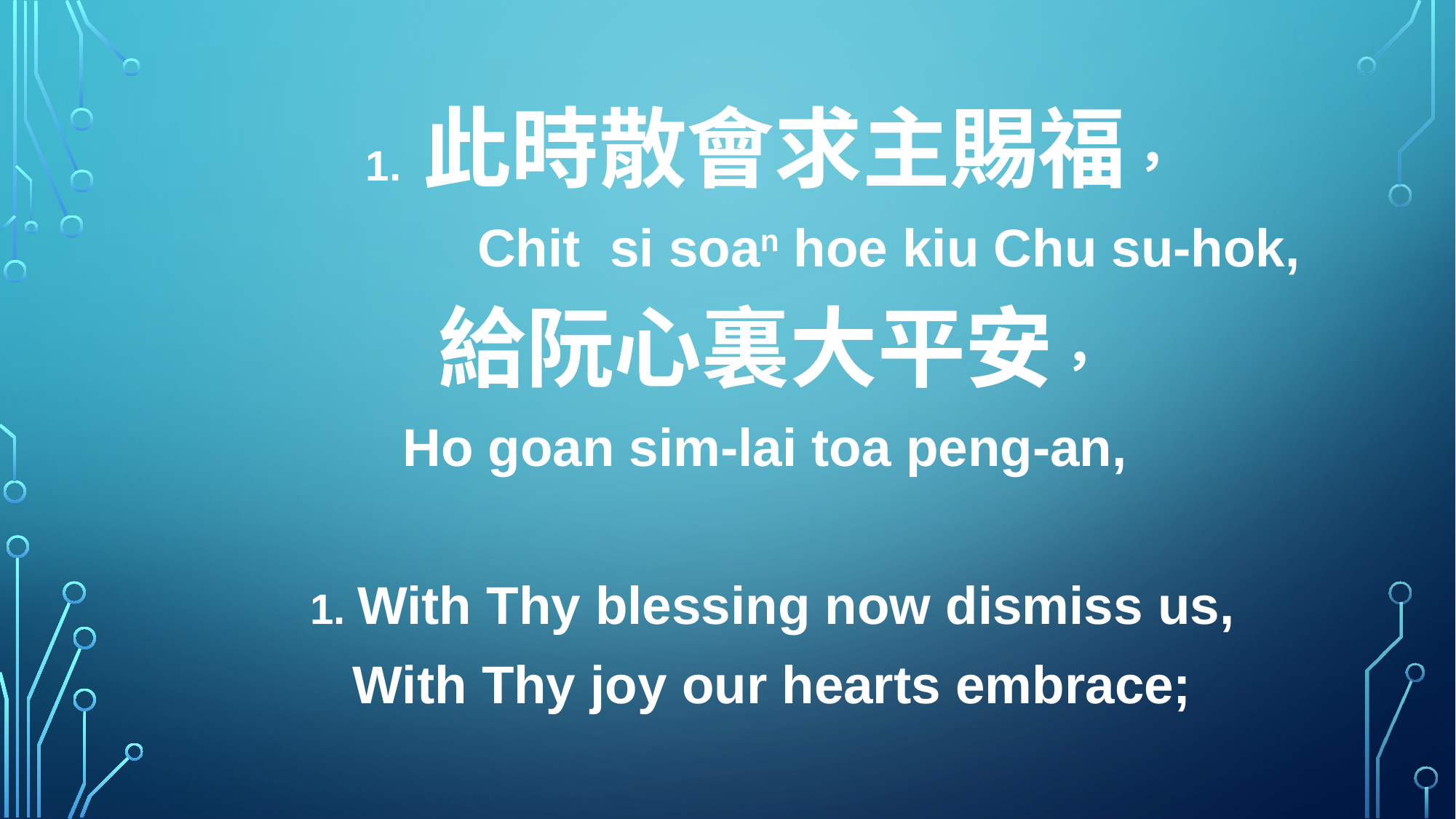

1. 此時散會求主賜福，
                    Chit  si soan hoe kiu Chu su-hok,
給阮心裏大平安，
Ho goan sim-lai toa peng-an,

1. With Thy blessing now dismiss us,
With Thy joy our hearts embrace;